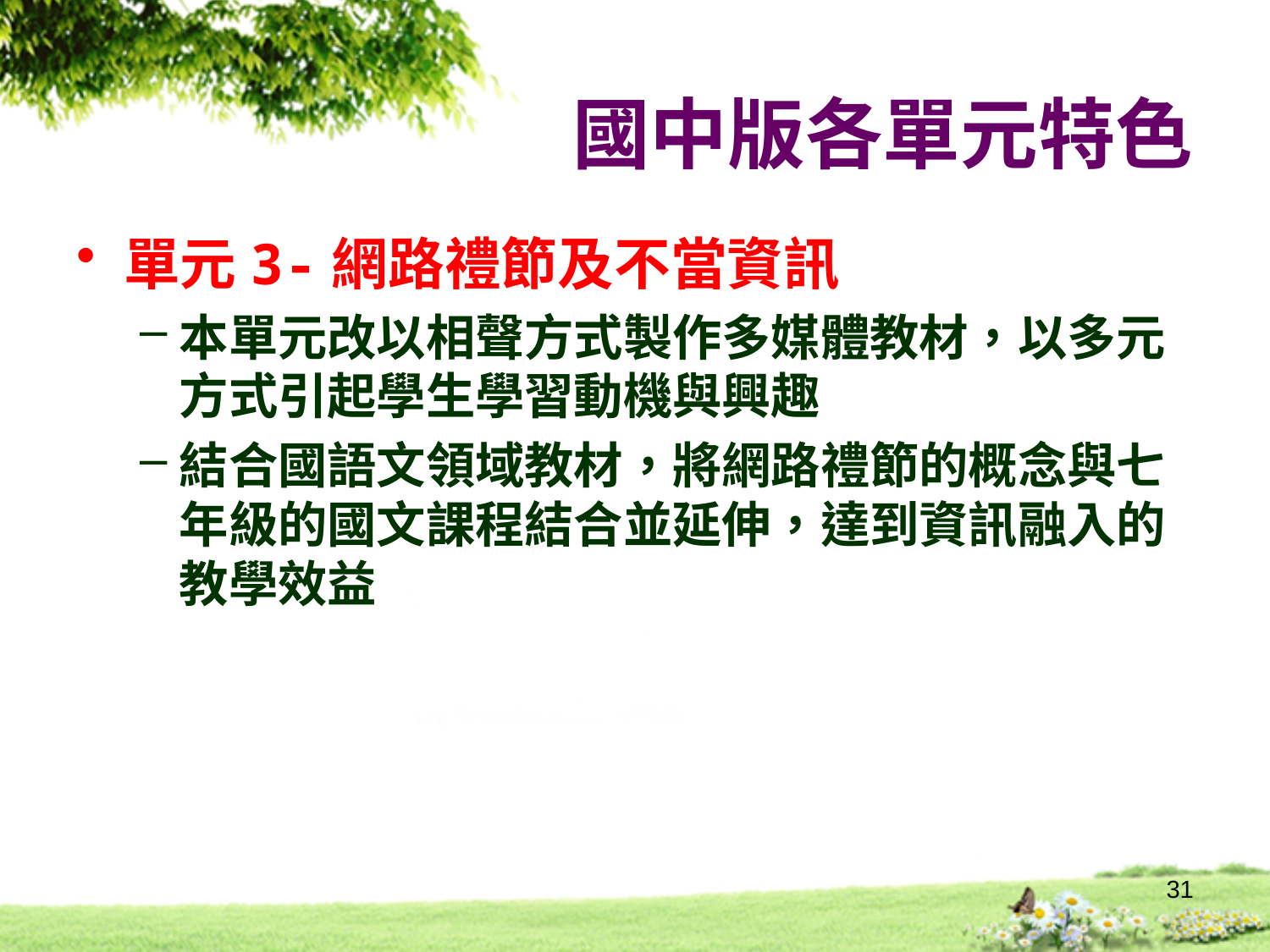

# 國中版各單元特色
單元3-網路禮節及不當資訊
本單元改以相聲方式製作多媒體教材，以多元方式引起學生學習動機與興趣
結合國語文領域教材，將網路禮節的概念與七年級的國文課程結合並延伸，達到資訊融入的教學效益
31